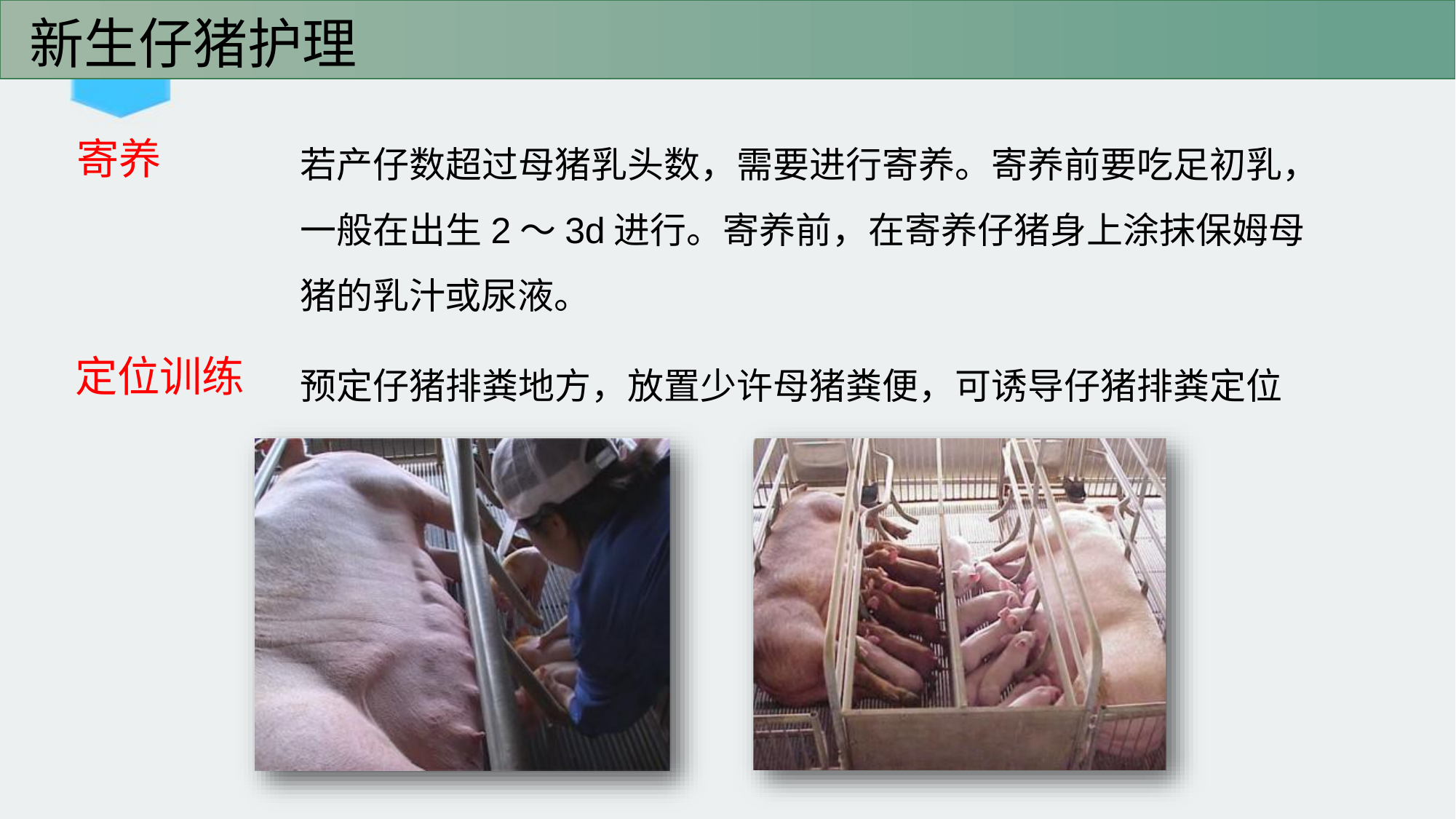

# 新生仔猪护理
若产仔数超过母猪乳头数，需要进行寄养。寄养前要吃足初乳， 一般在出生2～3d进行。寄养前，在寄养仔猪身上涂抹保姆母 猪的乳汁或尿液。
寄养
定位训练
预定仔猪排粪地方，放置少许母猪粪便，可诱导仔猪排粪定位